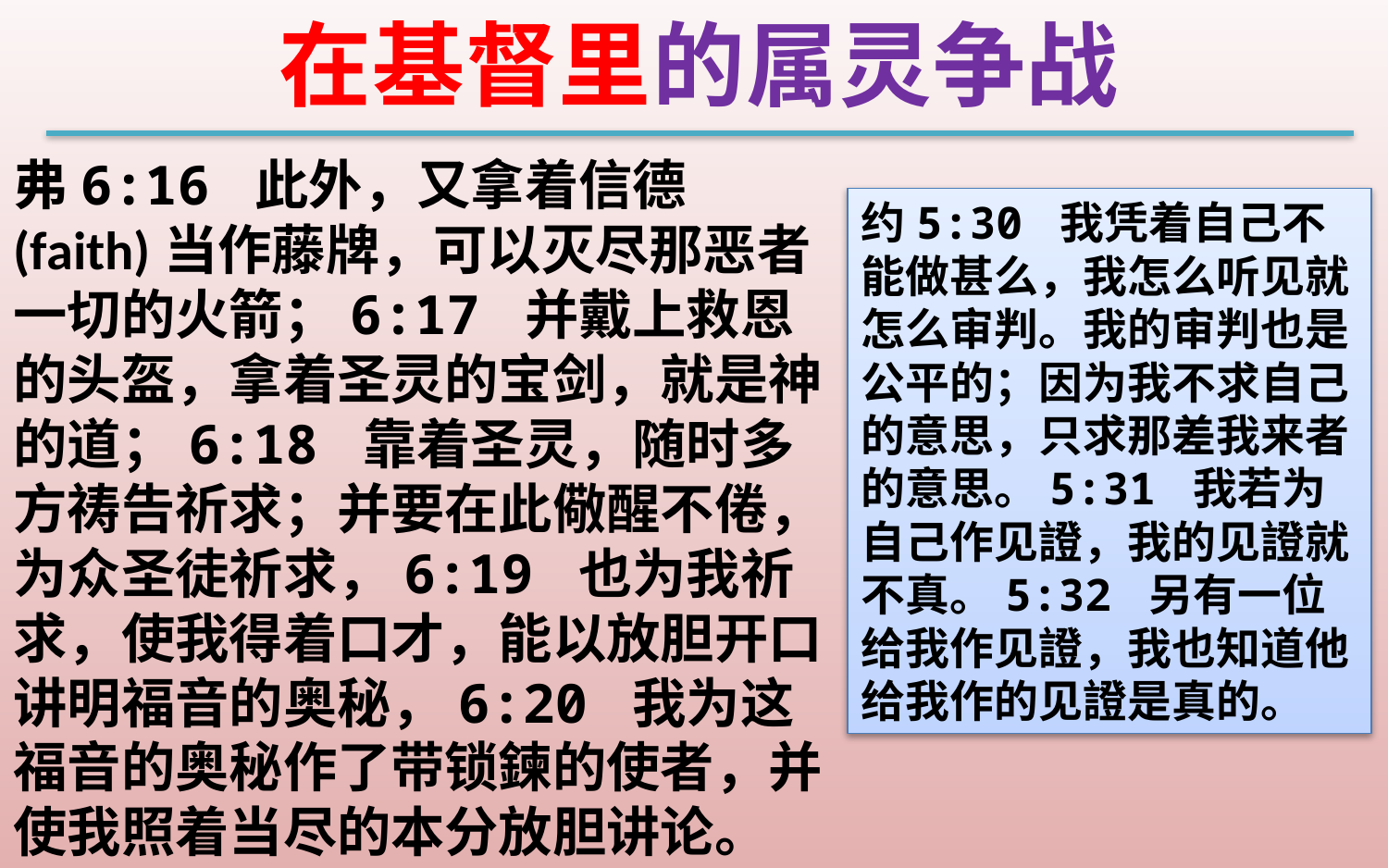

在基督里的属灵争战
弗6:16 此外，又拿着信德 (faith)当作藤牌，可以灭尽那恶者一切的火箭；6:17 并戴上救恩的头盔，拿着圣灵的宝剑，就是神的道；6:18 靠着圣灵，随时多方祷告祈求；并要在此儆醒不倦，为众圣徒祈求，6:19 也为我祈求，使我得着口才，能以放胆开口讲明福音的奥秘，6:20 我为这福音的奥秘作了带锁鍊的使者，并使我照着当尽的本分放胆讲论。
约5:30 我凭着自己不能做甚么，我怎么听见就怎么审判。我的审判也是公平的；因为我不求自己的意思，只求那差我来者的意思。5:31 我若为自己作见證，我的见證就不真。5:32 另有一位给我作见證，我也知道他给我作的见證是真的。